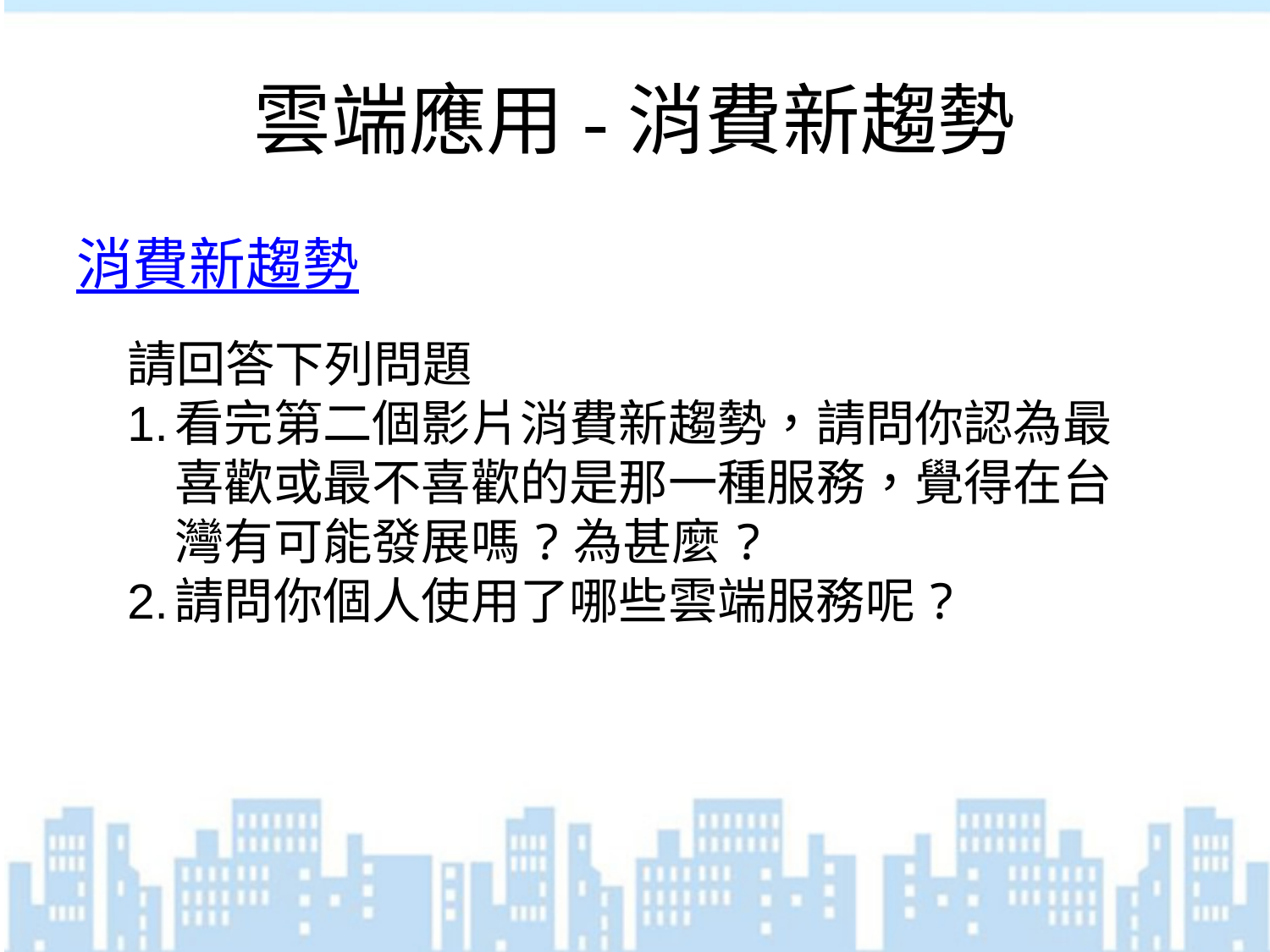

# 雲端應用-消費新趨勢
消費新趨勢
請回答下列問題
看完第二個影片消費新趨勢，請問你認為最喜歡或最不喜歡的是那一種服務，覺得在台灣有可能發展嗎?為甚麼?
請問你個人使用了哪些雲端服務呢?